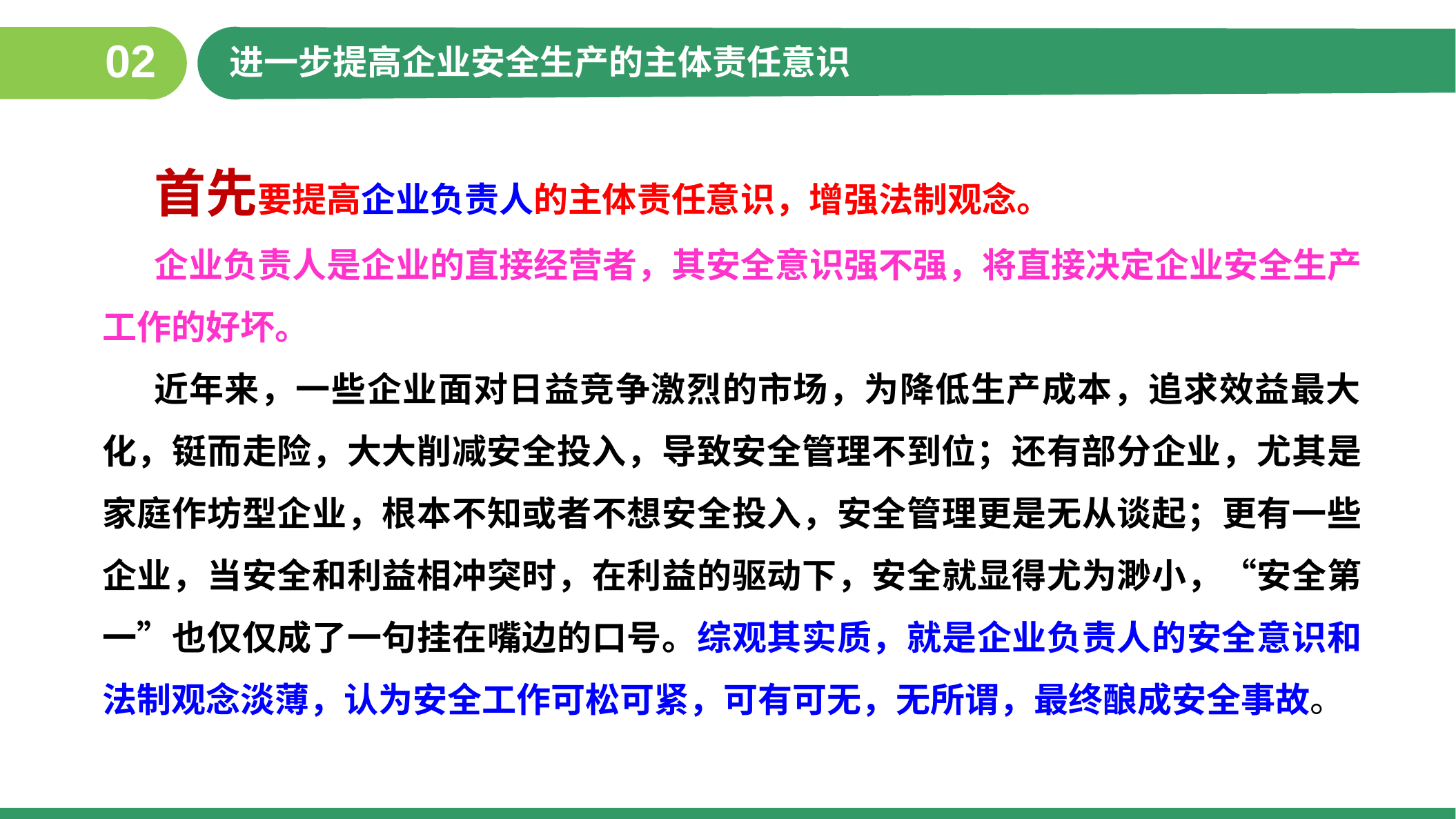

02

进一步提高企业安全生产的主体责任意识

首先要提高企业负责人的主体责任意识，增强法制观念。
企业负责人是企业的直接经营者，其安全意识强不强，将直接决定企业安全生产工作的好坏。
近年来，一些企业面对日益竞争激烈的市场，为降低生产成本，追求效益最大化，铤而走险，大大削减安全投入，导致安全管理不到位；还有部分企业，尤其是家庭作坊型企业，根本不知或者不想安全投入，安全管理更是无从谈起；更有一些企业，当安全和利益相冲突时，在利益的驱动下，安全就显得尤为渺小，“安全第一”也仅仅成了一句挂在嘴边的口号。综观其实质，就是企业负责人的安全意识和法制观念淡薄，认为安全工作可松可紧，可有可无，无所谓，最终酿成安全事故。
8